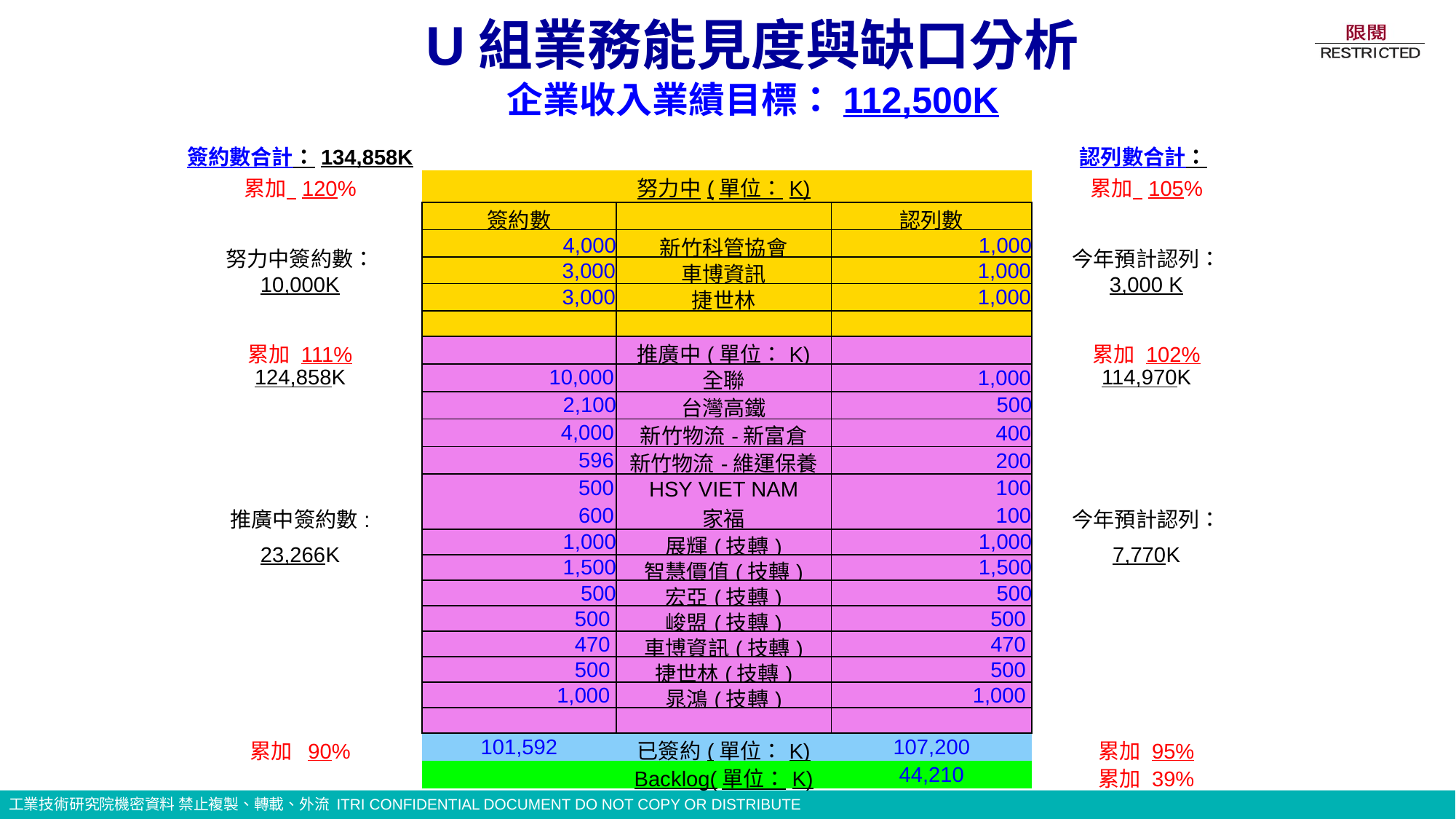

U組業務能見度與缺口分析
企業收入業績目標：112,500K
| 簽約數合計：134,858K |  |  |  | 認列數合計：117,970K |
| --- | --- | --- | --- | --- |
| 累加 120% |  | 努力中(單位：K) |  | 累加 105% |
| 努力中簽約數： 10,000K | 簽約數 |  | 認列數 | 今年預計認列： 3,000 K |
|  | 4,000 | 新竹科管協會 | 1,000 |  |
|  | 3,000 | 車博資訊 | 1,000 |  |
|  | 3,000 | 捷世林 | 1,000 |  |
|  |  |  |  |  |
| 累加 111% |  | 推廣中(單位：K) |  | 累加 102% |
| 124,858K | 10,000 | 全聯 | 1,000 | 114,970K |
|  | 2,100 | 台灣高鐵 | 500 |  |
|  | 4,000 | 新竹物流-新富倉 | 400 |  |
|  | 596 | 新竹物流-維運保養 | 200 |  |
|  | 500 | HSY VIET NAM | 100 |  |
|  | 600 | 家福 | 100 |  |
| 推廣中簽約數: |  |  |  | 今年預計認列： |
| 23,266K | 1,000 | 展輝(技轉) | 1,000 | 7,770K |
|  | 1,500 | 智慧價值(技轉) | 1,500 |  |
|  | 500 | 宏亞(技轉) | 500 |  |
|  | 500 | 峻盟(技轉) | 500 |  |
|  | 470 | 車博資訊(技轉) | 470 |  |
|  | 500 | 捷世林(技轉) | 500 |  |
|  | 1,000 | 晁鴻(技轉) | 1,000 |  |
|  |  |  |  |  |
| 累加 90% | 101,592 | 已簽約(單位：K) | 107,200 | 累加 95% |
|  |  | Backlog(單位：K) | 44,210 | 累加 39% |